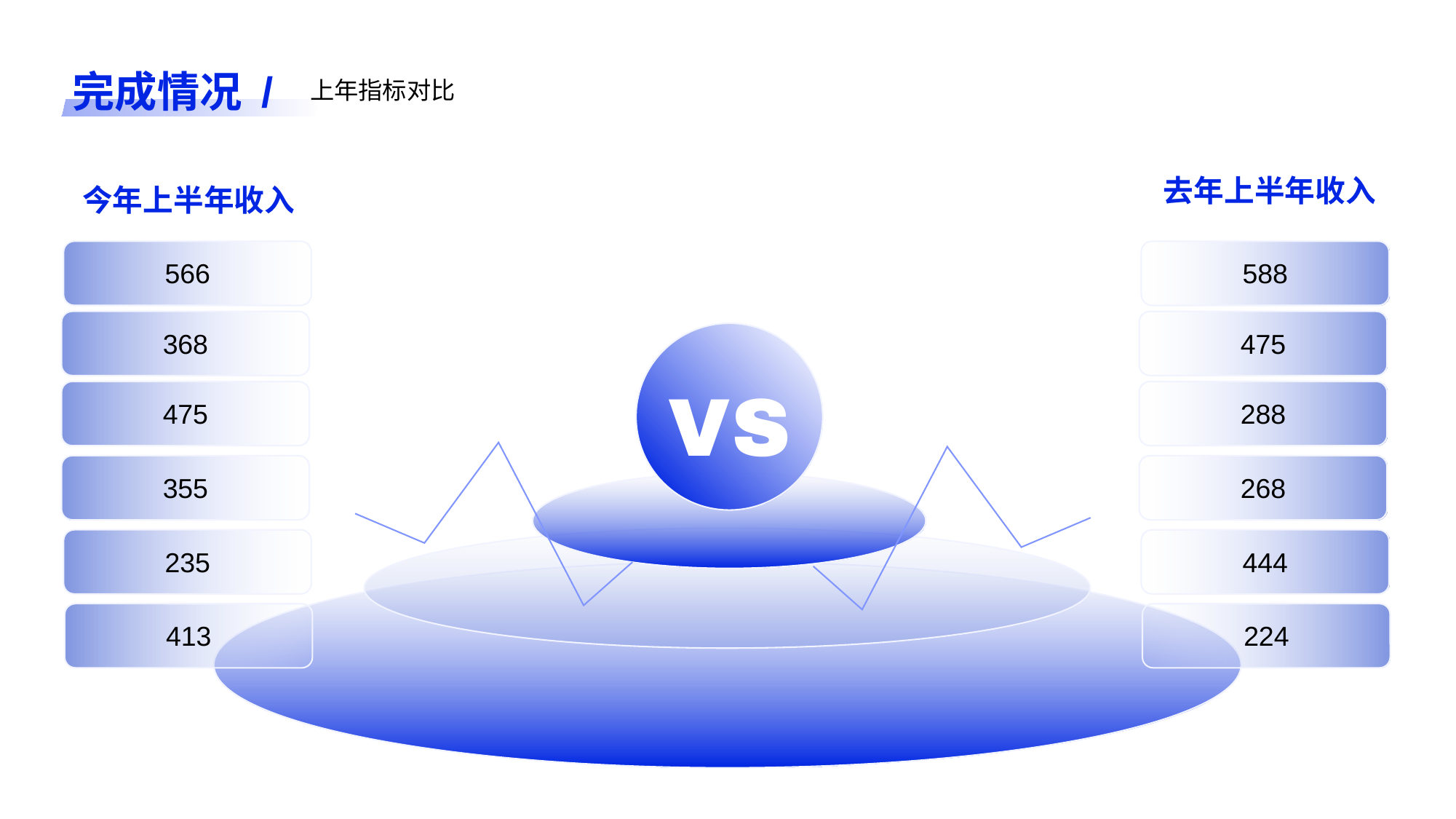

完成情况 /

上年指标对比
去年上半年收入
今年上半年收入

566
588

368
475

VS

475
288

355
268

235
444

413
224